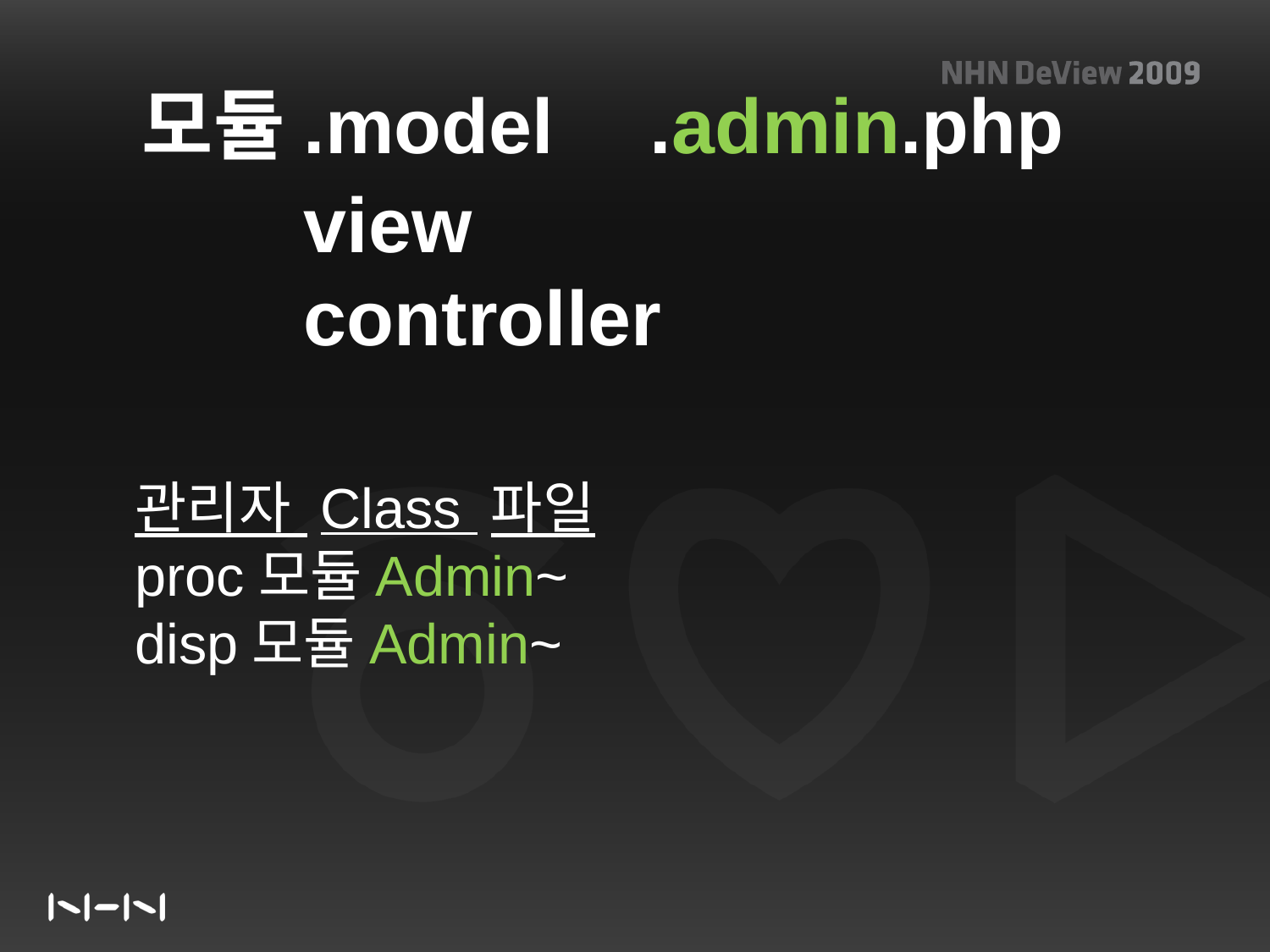

모듈.model	.admin.php
	  view
	  controller
관리자 Class 파일
proc모듈Admin~
disp모듈Admin~